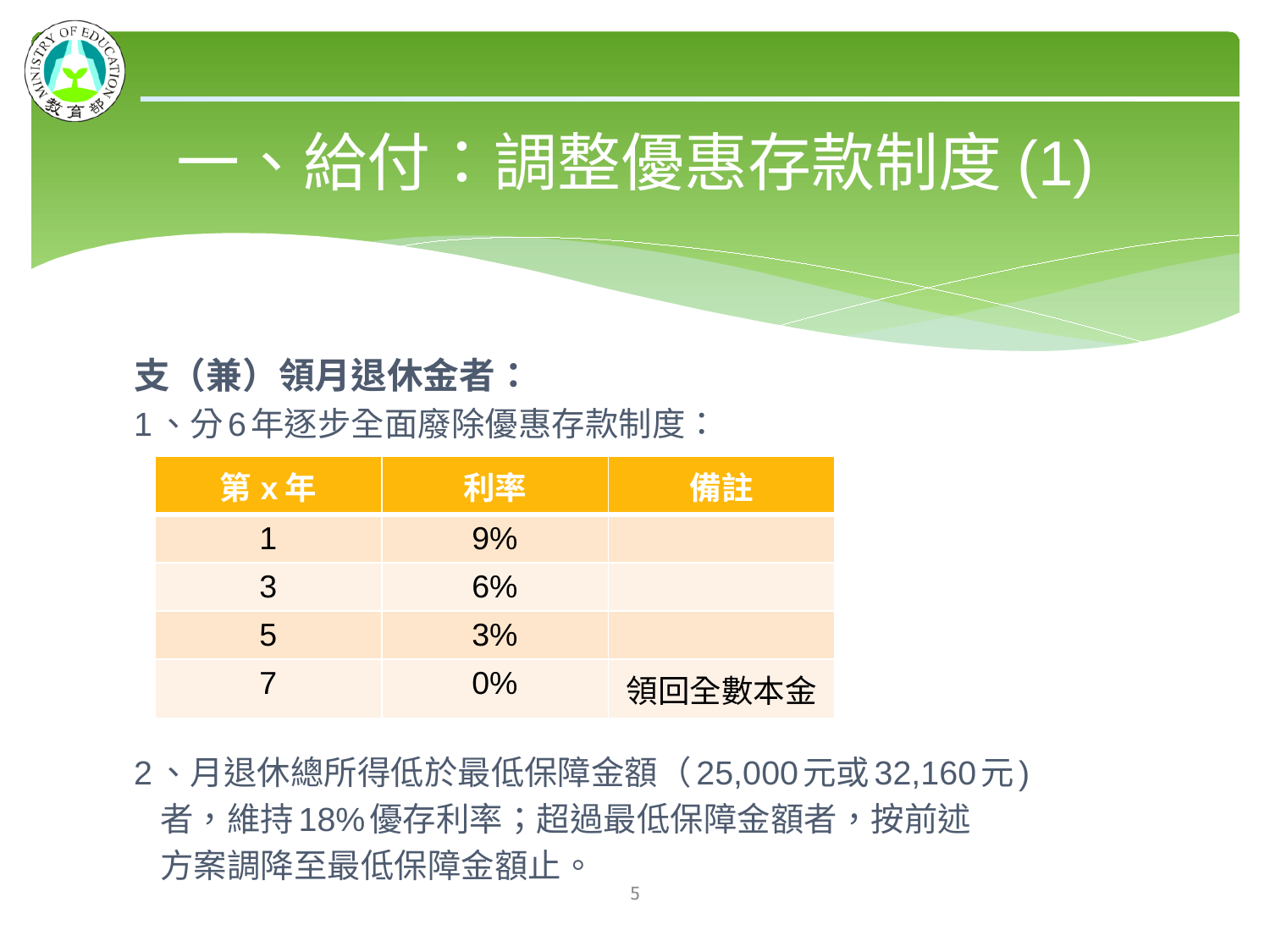

# 一、給付：調整優惠存款制度(1)
支（兼）領月退休金者：
1、分6年逐步全面廢除優惠存款制度：

2、月退休總所得低於最低保障金額（25,000元或32,160元)
   者，維持18%優存利率；超過最低保障金額者，按前述
   方案調降至最低保障金額止。
| 第x年 | 利率 | 備註 |
| --- | --- | --- |
| 1 | 9% |  |
| 3 | 6% |  |
| 5 | 3% |  |
| 7 | 0% | 領回全數本金 |
5